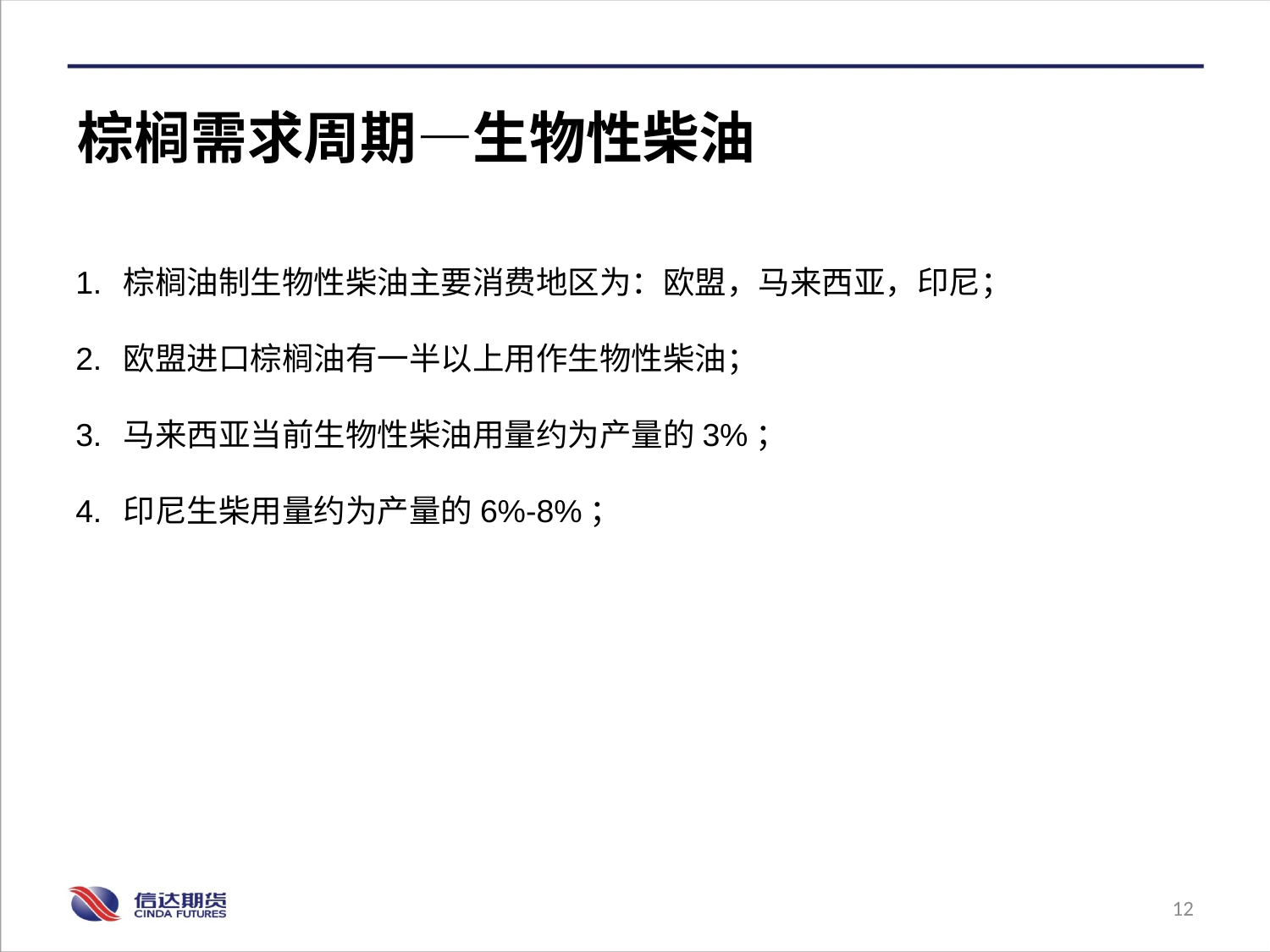

棕榈需求周期—生物性柴油
棕榈油制生物性柴油主要消费地区为：欧盟，马来西亚，印尼；

欧盟进口棕榈油有一半以上用作生物性柴油；

马来西亚当前生物性柴油用量约为产量的3%；

印尼生柴用量约为产量的6%-8%；

12